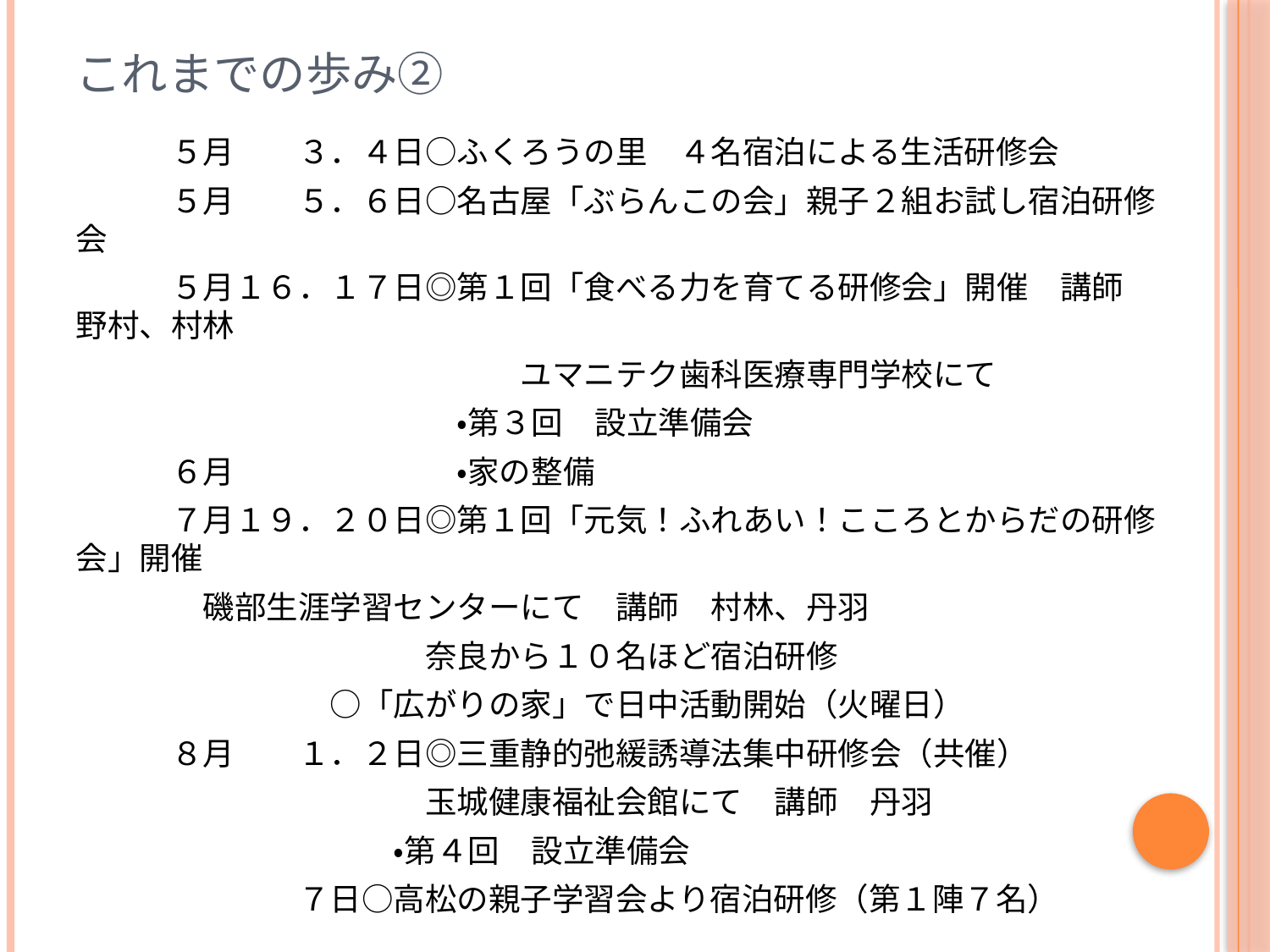

# これまでの歩み②
　　　５月　　３．４日○ふくろうの里　４名宿泊による生活研修会
　　　５月　　５．６日○名古屋「ぶらんこの会」親子２組お試し宿泊研修会
　　　５月１６．１７日◎第１回「食べる力を育てる研修会」開催　講師　野村、村林
　　　　　　　　　　　　　　ユマニテク歯科医療専門学校にて
　　　　　　　　　　　　・第３回　設立準備会
　　　６月　　　　　　　・家の整備
　　　７月１９．２０日◎第１回「元気！ふれあい！こころとからだの研修会」開催
	磯部生涯学習センターにて　講師　村林、丹羽
　　　　　　　　　　　奈良から１０名ほど宿泊研修
　　　　　　　　○「広がりの家」で日中活動開始（火曜日）
　　　８月　　１．２日◎三重静的弛緩誘導法集中研修会（共催）
　　　　　　　　　　　玉城健康福祉会館にて　講師　丹羽
　　　　　　　　　　・第４回　設立準備会
　　　　　　　７日○高松の親子学習会より宿泊研修（第１陣７名）